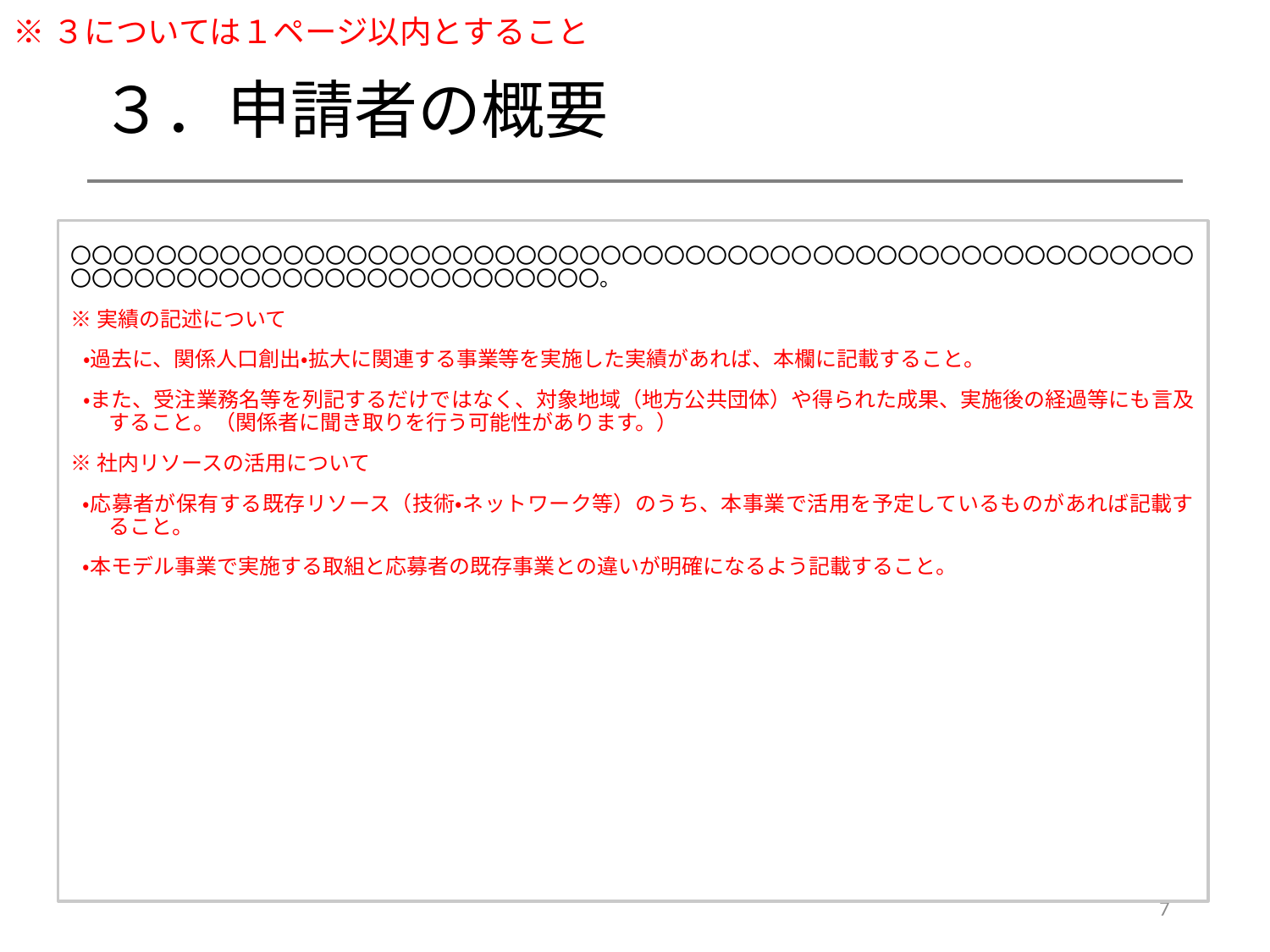

※３については１ページ以内とすること
# ３．申請者の概要
〇〇〇〇〇〇〇〇〇〇〇〇〇〇〇〇〇〇〇〇〇〇〇〇〇〇〇〇〇〇〇〇〇〇〇〇〇〇〇〇〇〇〇〇〇〇〇〇〇〇〇〇〇〇〇〇〇〇〇〇〇〇〇〇〇〇〇〇〇〇〇〇〇〇〇〇〇〇。
※実績の記述について
・過去に、関係人口創出・拡大に関連する事業等を実施した実績があれば、本欄に記載すること。
・また、受注業務名等を列記するだけではなく、対象地域（地方公共団体）や得られた成果、実施後の経過等にも言及すること。（関係者に聞き取りを行う可能性があります。）
※社内リソースの活用について
・応募者が保有する既存リソース（技術・ネットワーク等）のうち、本事業で活用を予定しているものがあれば記載すること。
・本モデル事業で実施する取組と応募者の既存事業との違いが明確になるよう記載すること。
7